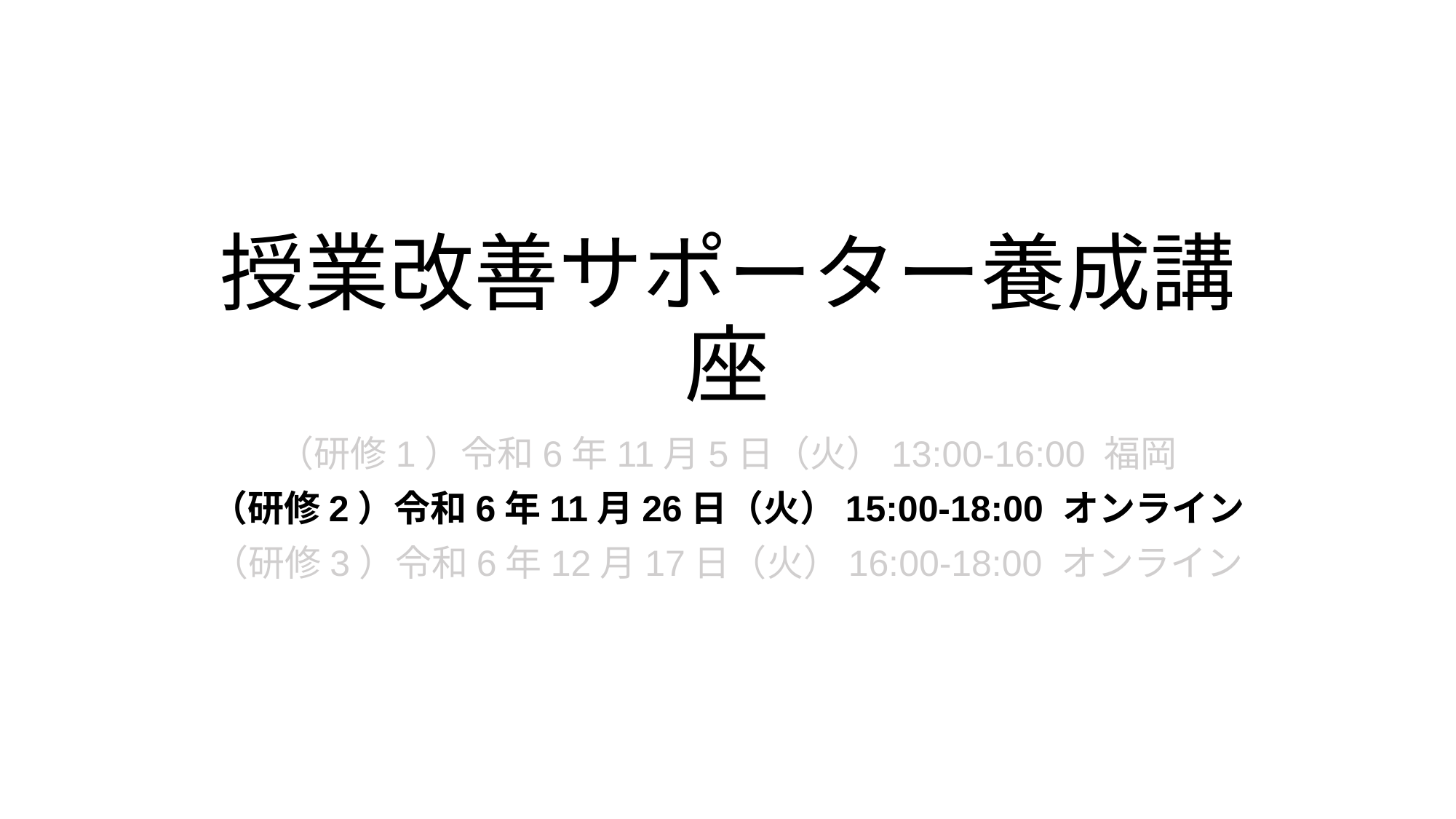

# 授業改善サポーター養成講座
（研修1）令和6年11月5日（火）13:00-16:00 福岡
（研修2）令和6年11月26日（火）15:00-18:00 オンライン
（研修3）令和6年12月17日（火）16:00-18:00 オンライン